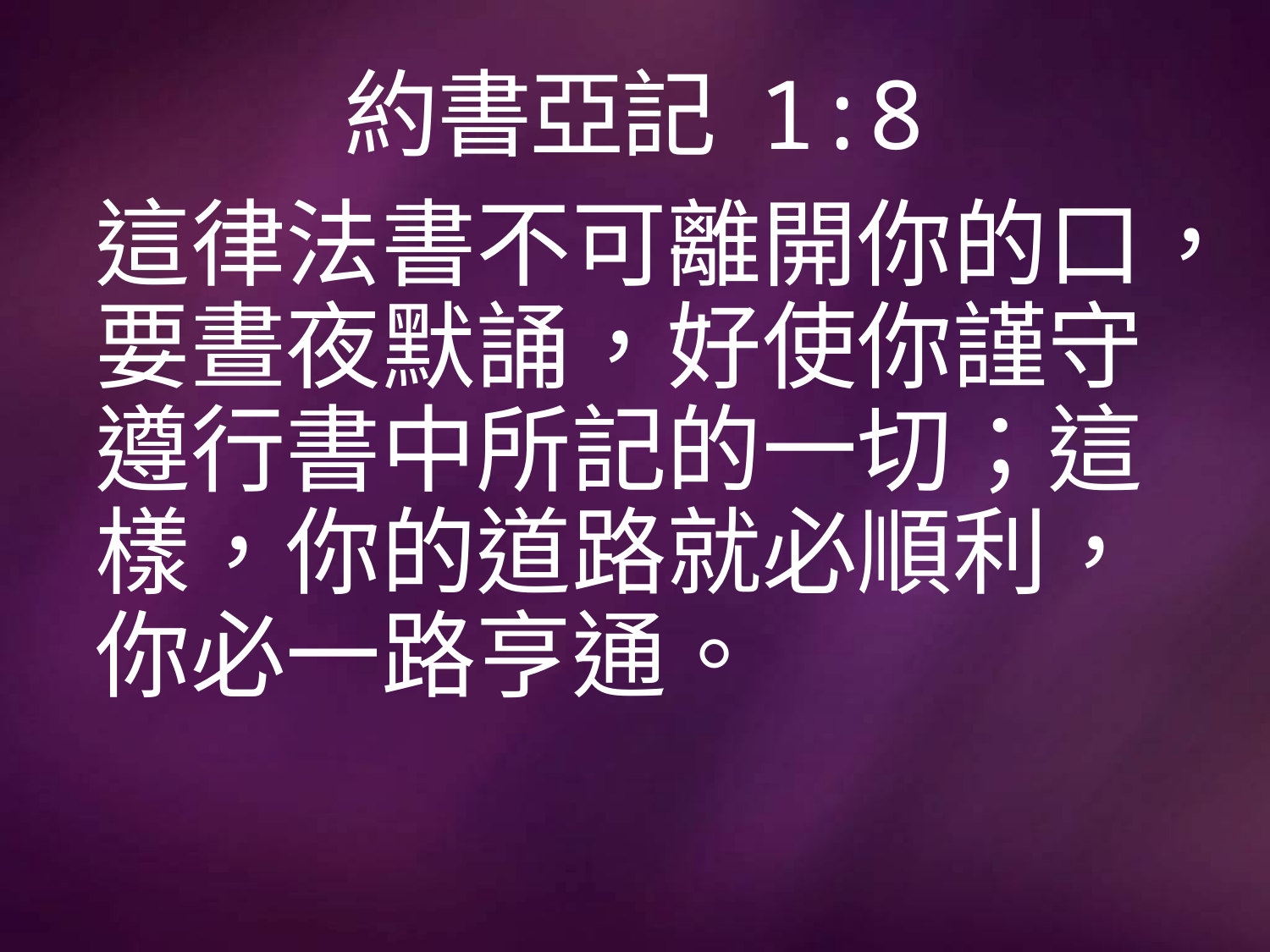

# 約書亞記 1:8
這律法書不可離開你的口，要晝夜默誦，好使你謹守遵行書中所記的一切；這樣，你的道路就必順利，你必一路亨通。